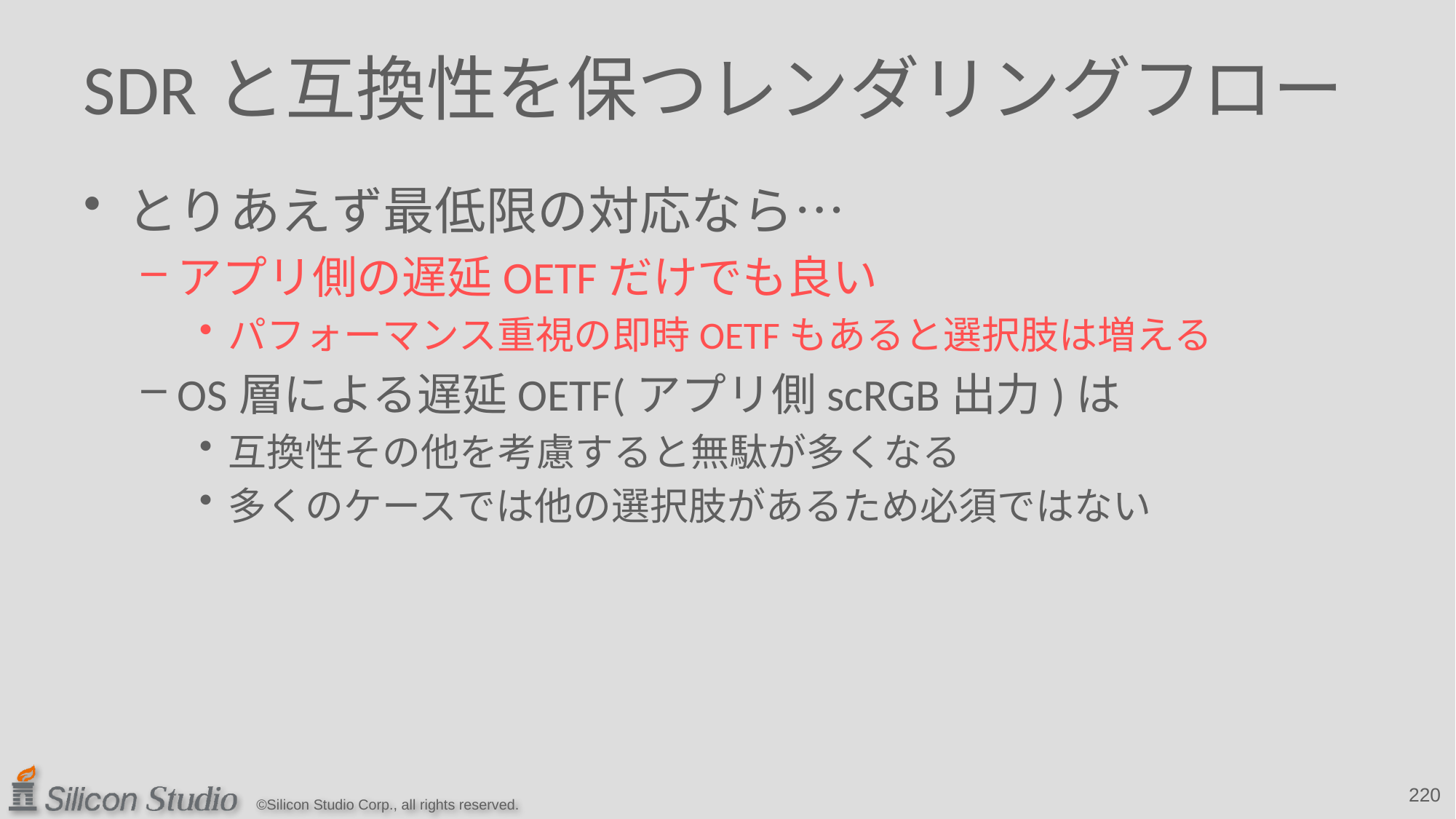

# SDRと互換性を保つレンダリングフロー
とりあえず最低限の対応なら…
アプリ側の遅延OETFだけでも良い
パフォーマンス重視の即時OETFもあると選択肢は増える
OS層による遅延OETF(アプリ側scRGB出力)は
互換性その他を考慮すると無駄が多くなる
多くのケースでは他の選択肢があるため必須ではない

220